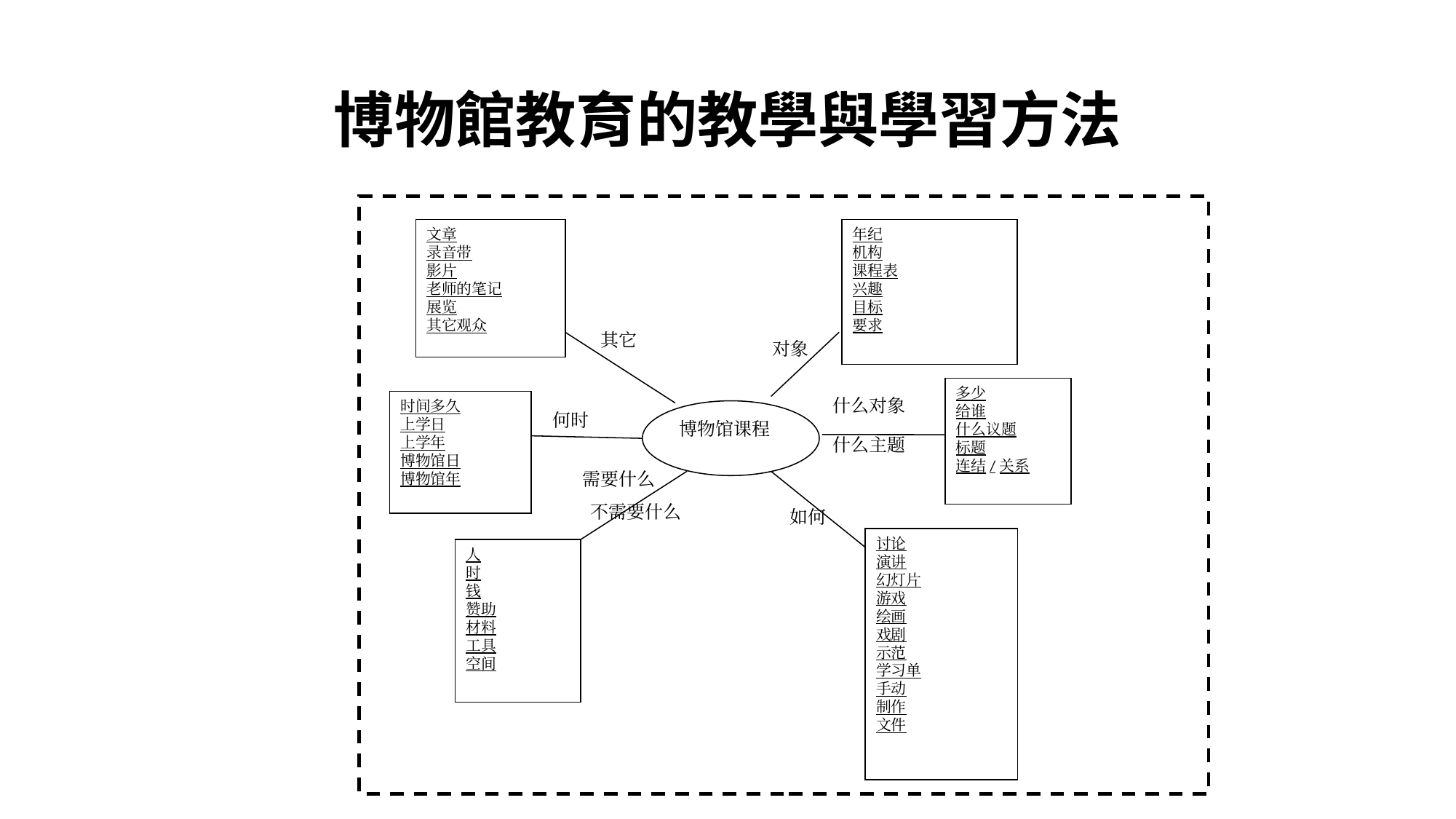

# 博物館教育的教學與學習方法

文章
录音带
影片
老师的笔记
展览
其它观众
年纪
机构
课程表
兴趣
目标
要求
 其它

对象

多少
给谁
什么议题
标题
连结/关系
什么对象
时间多久
上学日
上学年
博物馆日
博物馆年
博物馆课程
何时
什么主题

需要什么

不需要什么
如何
讨论
演讲
幻灯片
游戏
绘画
戏剧
示范
学习单
手动
制作
文件
人
时
钱
赞助
材料
工具
空间